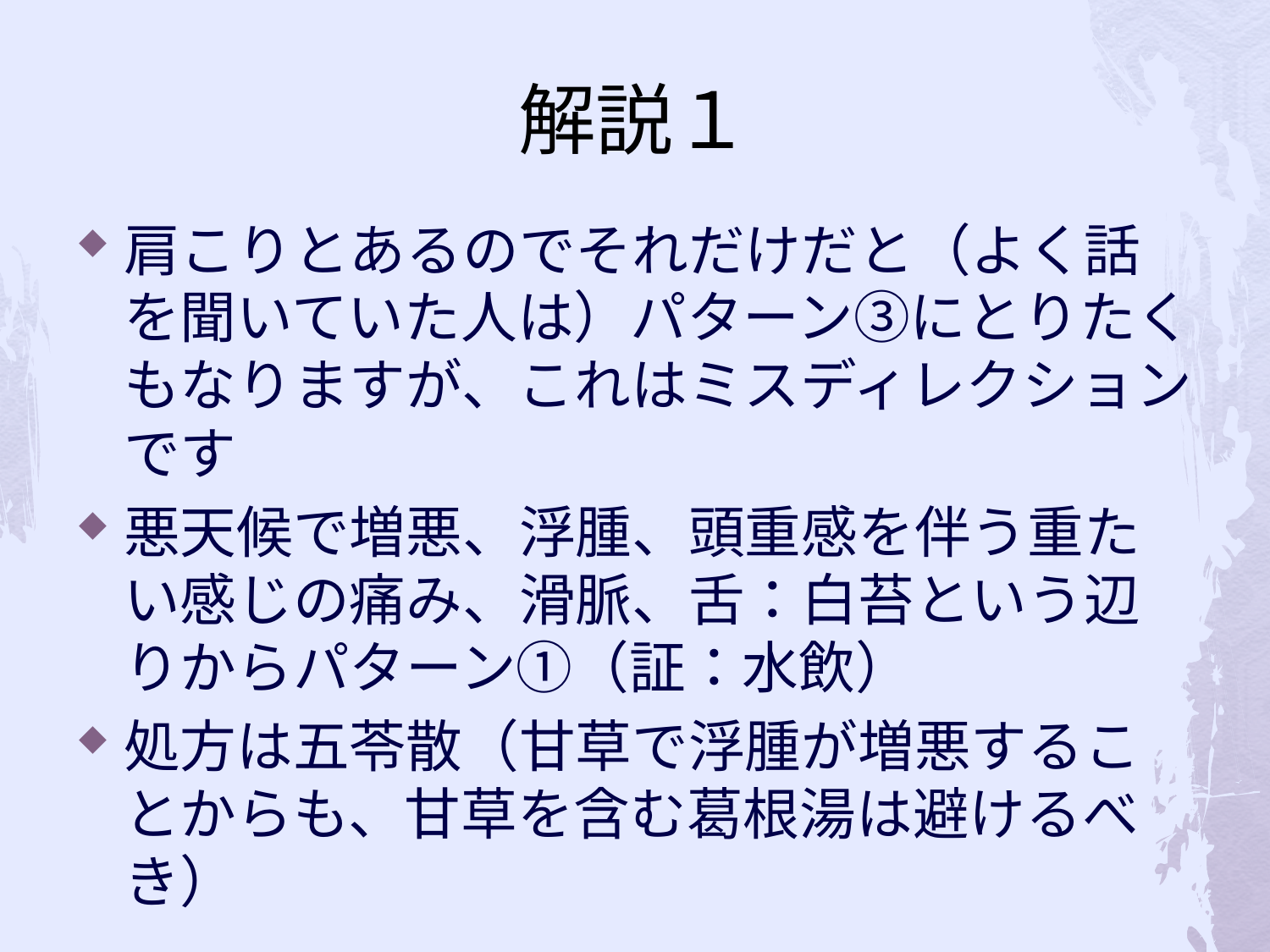

# 解説１
肩こりとあるのでそれだけだと（よく話を聞いていた人は）パターン③にとりたくもなりますが、これはミスディレクションです
悪天候で増悪、浮腫、頭重感を伴う重たい感じの痛み、滑脈、舌：白苔という辺りからパターン①（証：水飲）
処方は五苓散（甘草で浮腫が増悪することからも、甘草を含む葛根湯は避けるべき）